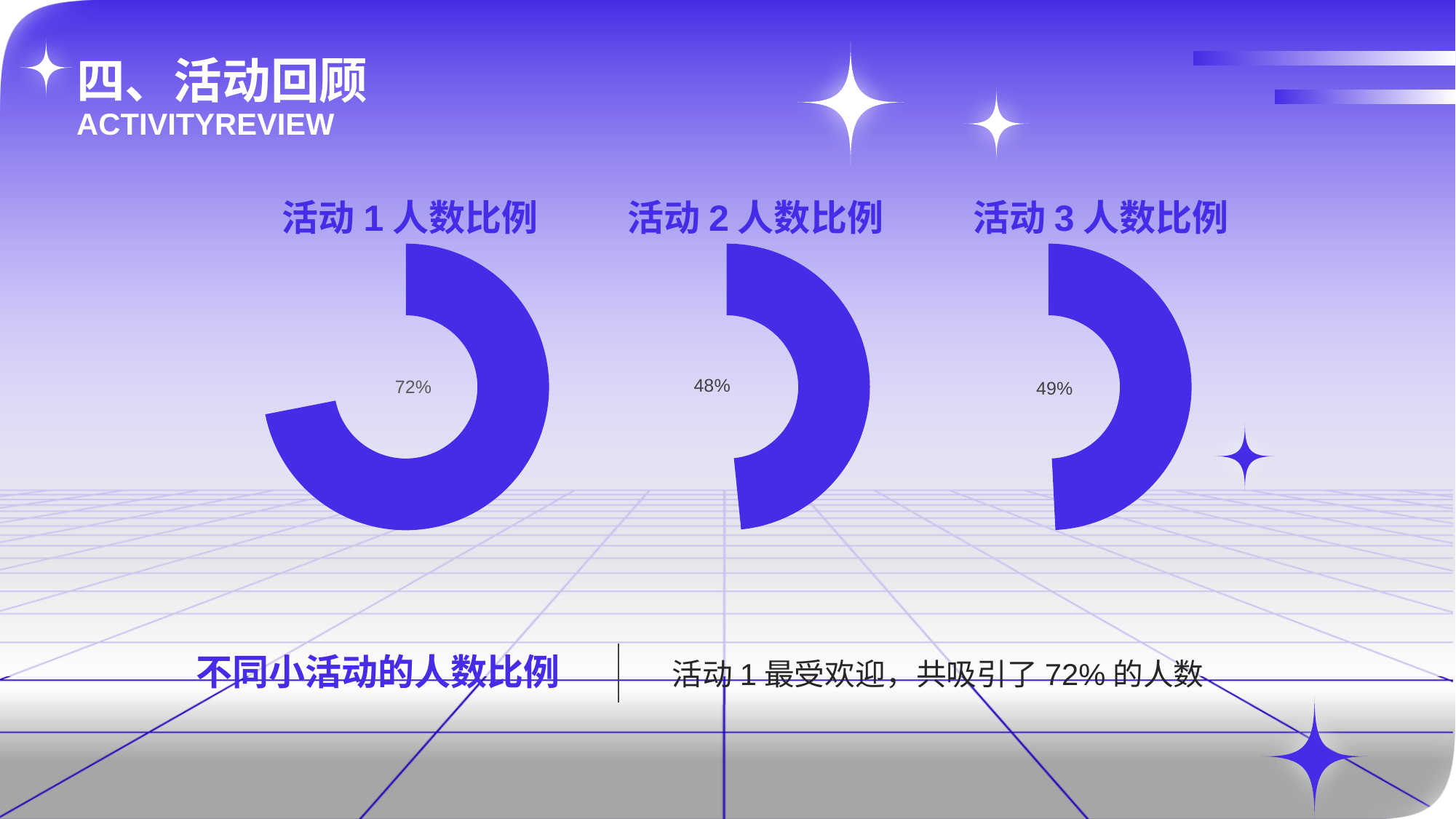

# 四、活动回顾ACTIVITYREVIEW
活动1人数比例
活动2人数比例
活动3人数比例

### Chart

| Category | 数量 |
|---|---|
| A | 8.2 |
| B | 3.2 |

### Chart

| Category | 数量 |
|---|---|
| A | 3.0 |
| B | 3.2 |

### Chart

| Category | 数量 |
|---|---|
| A | 3.1 |
| B | 3.2 |
不同小活动的人数比例
活动1最受欢迎，共吸引了72%的人数